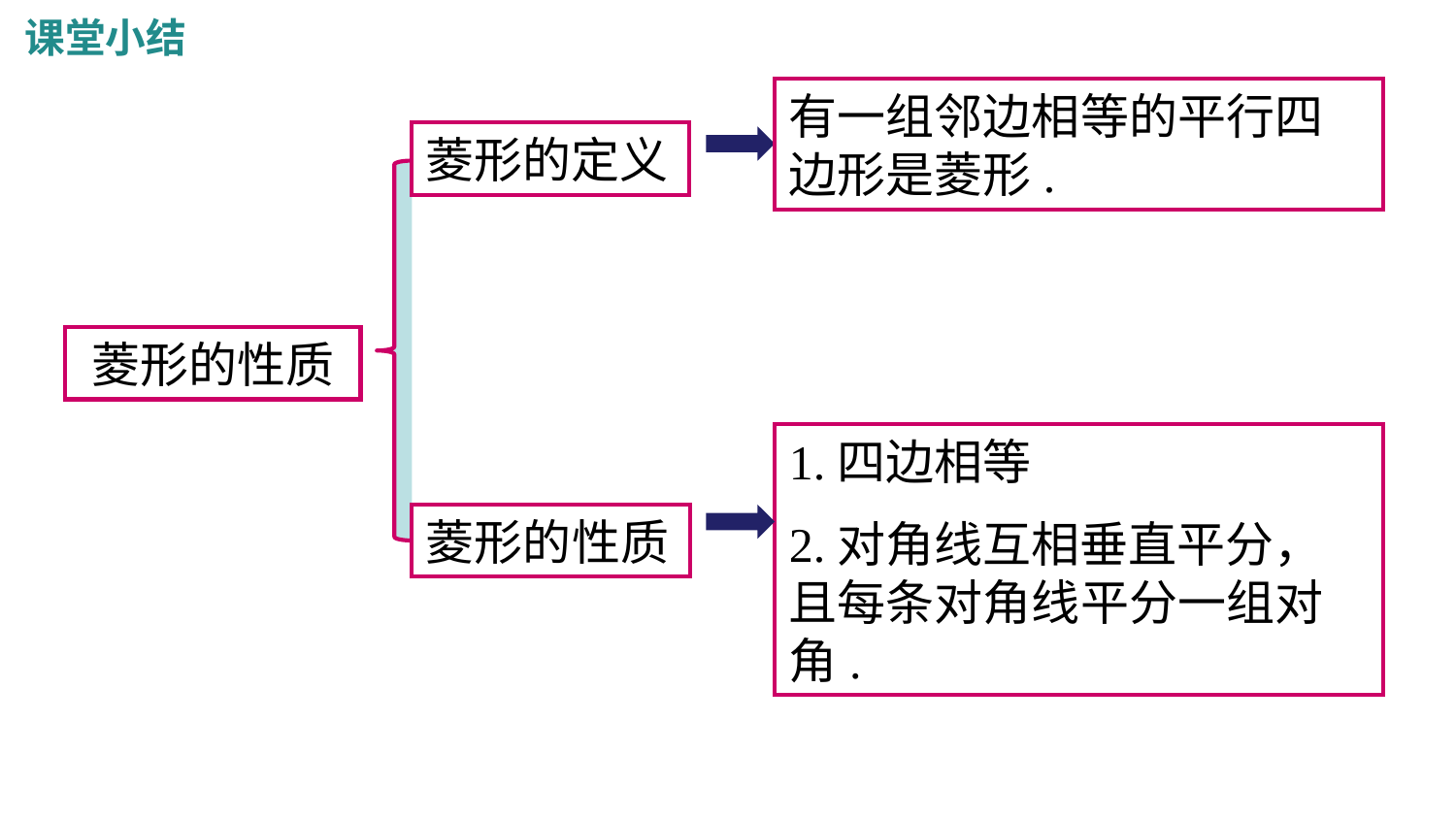

课堂小结
有一组邻边相等的平行四边形是菱形.
菱形的定义

菱形的性质
1.四边相等
2.对角线互相垂直平分，且每条对角线平分一组对角.
菱形的性质